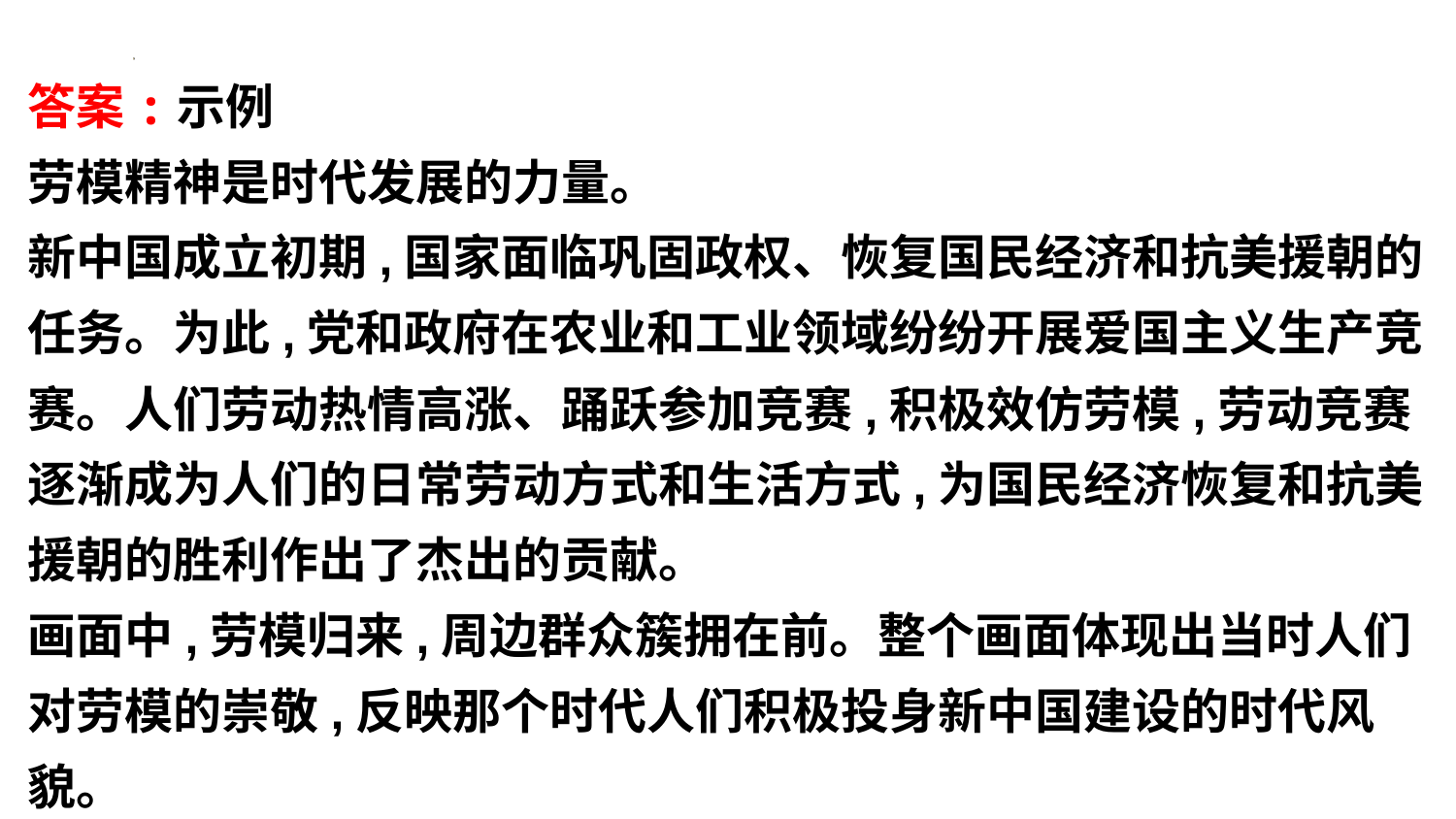

答案:示例
劳模精神是时代发展的力量。
新中国成立初期,国家面临巩固政权、恢复国民经济和抗美援朝的任务。为此,党和政府在农业和工业领域纷纷开展爱国主义生产竞赛。人们劳动热情高涨、踊跃参加竞赛,积极效仿劳模,劳动竞赛逐渐成为人们的日常劳动方式和生活方式,为国民经济恢复和抗美援朝的胜利作出了杰出的贡献。
画面中,劳模归来,周边群众簇拥在前。整个画面体现出当时人们对劳模的崇敬,反映那个时代人们积极投身新中国建设的时代风貌。